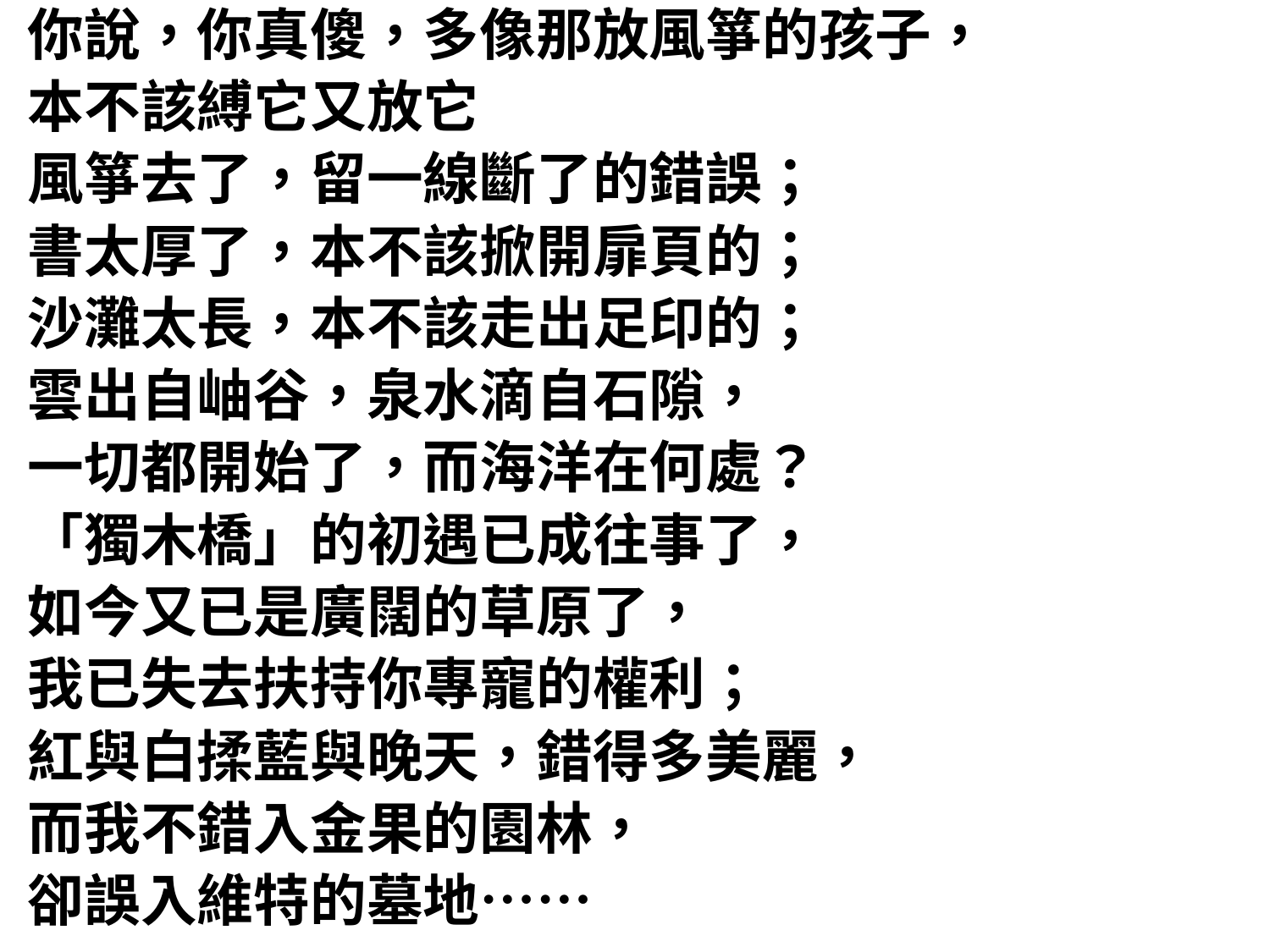

藉蓮（荷）抒發愛情
你說，你真傻，多像那放風箏的孩子，
本不該縛它又放它
風箏去了，留一線斷了的錯誤；
書太厚了，本不該掀開扉頁的；
沙灘太長，本不該走出足印的；
雲出自岫谷，泉水滴自石隙，
一切都開始了，而海洋在何處？
「獨木橋」的初遇已成往事了，
如今又已是廣闊的草原了，
我已失去扶持你專寵的權利；
紅與白揉藍與晚天，錯得多美麗，
而我不錯入金果的園林，
卻誤入維特的墓地……